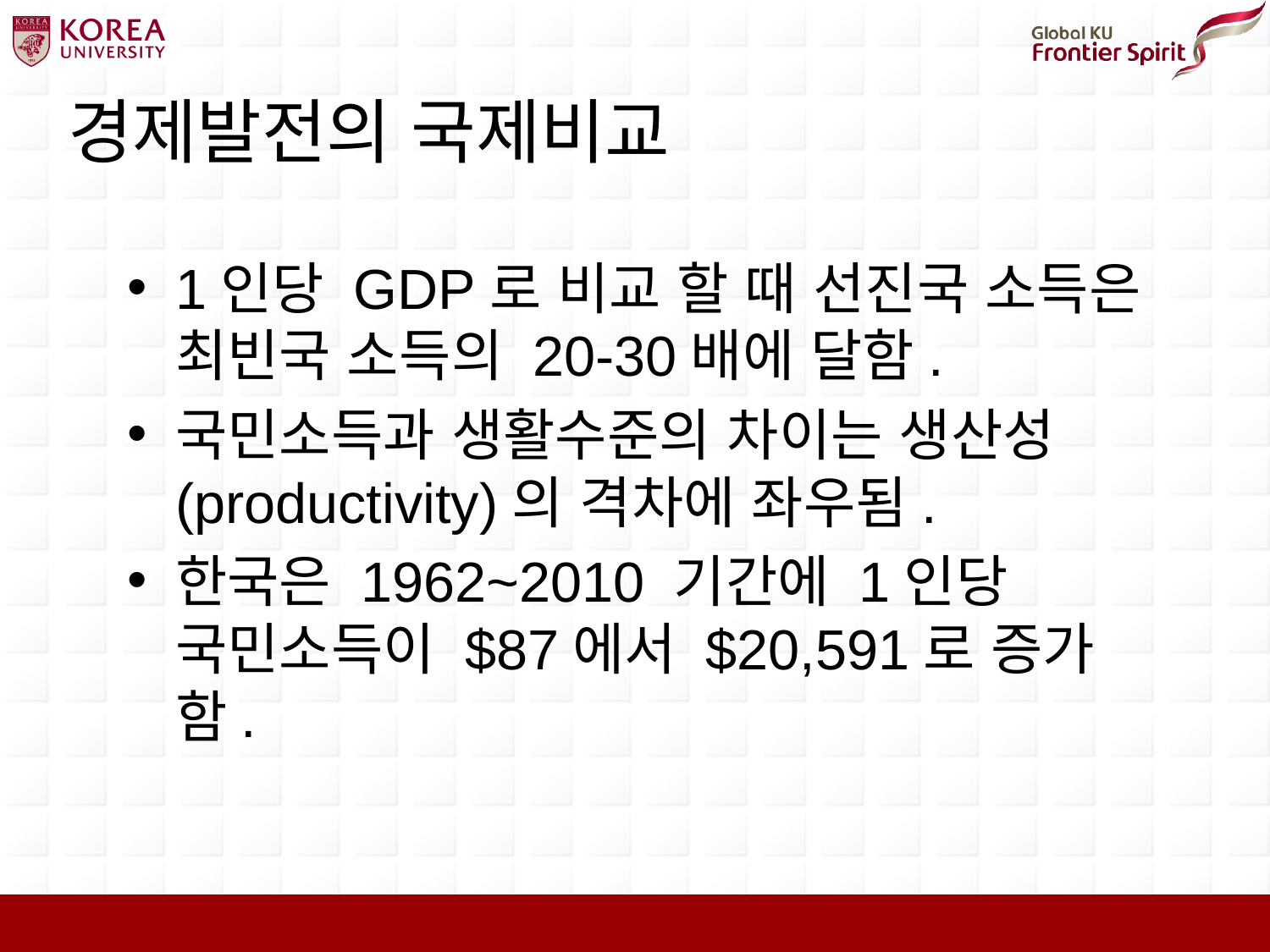

# 경제발전의 국제비교
1인당 GDP로 비교 할 때 선진국 소득은 최빈국 소득의 20-30배에 달함.
국민소득과 생활수준의 차이는 생산성(productivity)의 격차에 좌우됨.
한국은 1962~2010 기간에 1인당 국민소득이 $87에서 $20,591로 증가함.